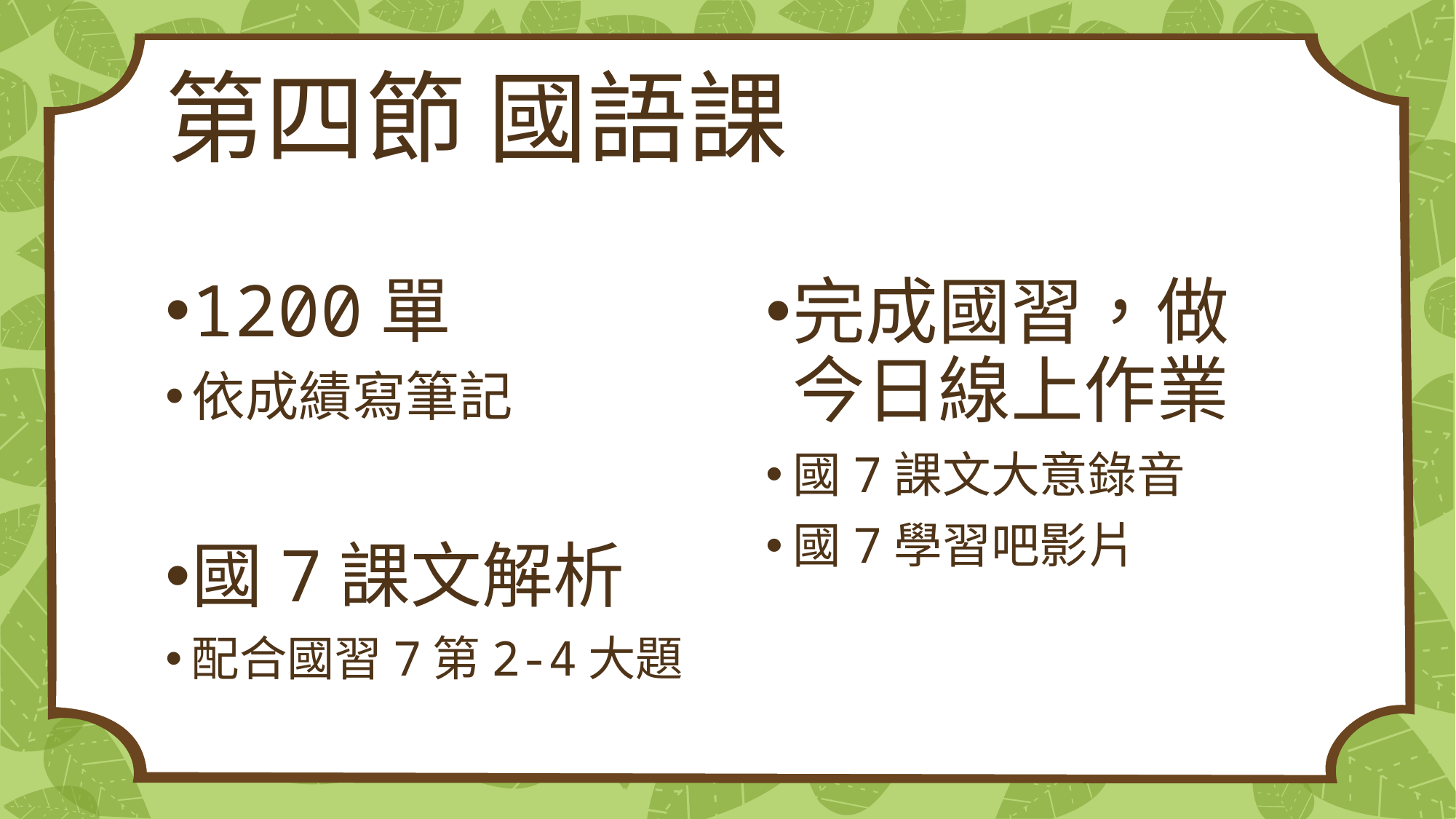

# 第四節 國語課
1200單
依成績寫筆記

國7課文解析
配合國習7第2-4大題

完成國習，做今日線上作業
國7課文大意錄音
國7學習吧影片